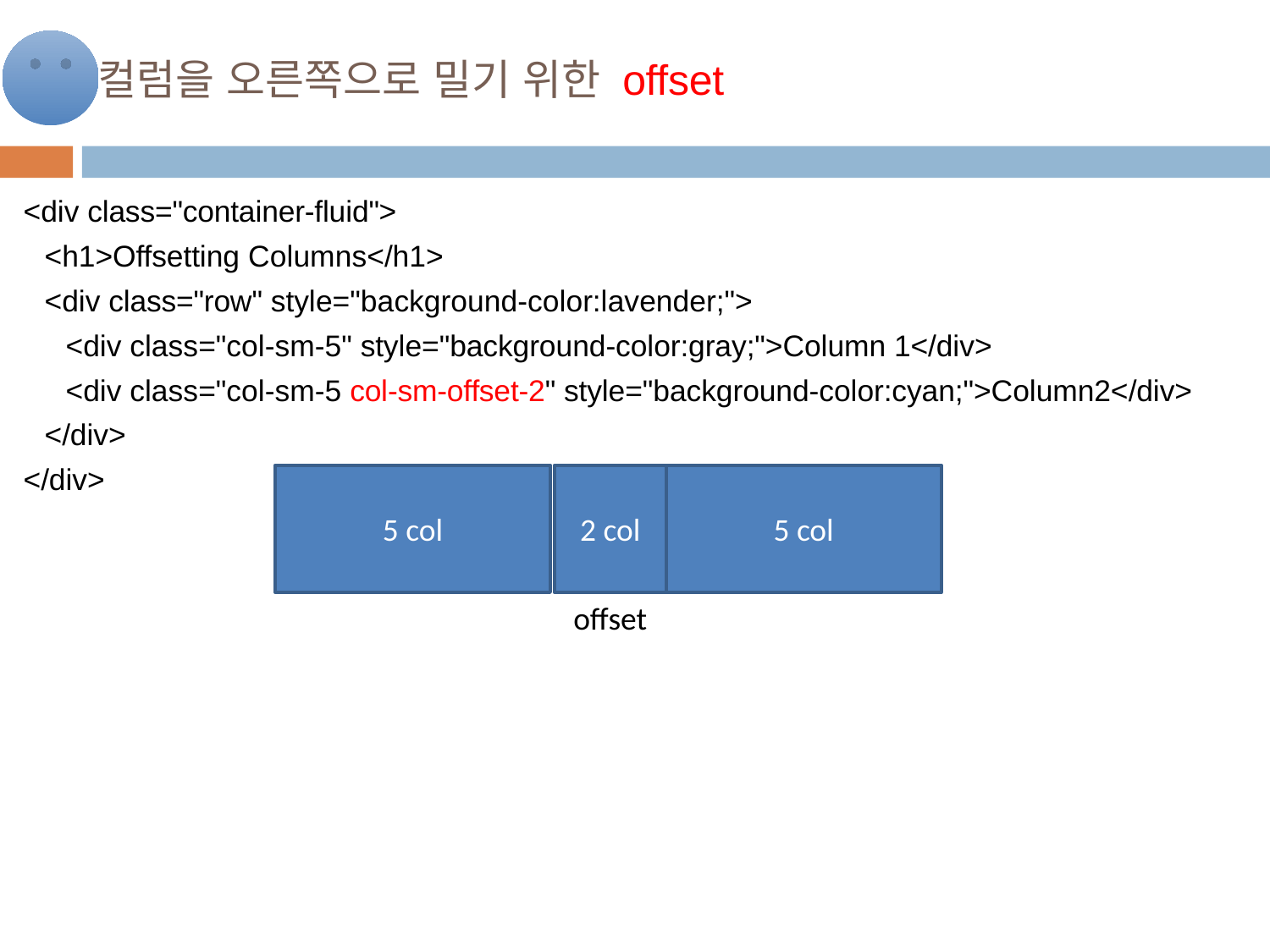

# 컬럼을 오른쪽으로 밀기 위한 offset
<div class="container-fluid">
<h1>Offsetting Columns</h1>
<div class="row" style="background-color:lavender;">
<div class="col-sm-5" style="background-color:gray;">Column 1</div>
<div class="col-sm-5 col-sm-offset-2" style="background-color:cyan;">Column2</div>
</div>
</div>
5 col
2 col
5 col
offset